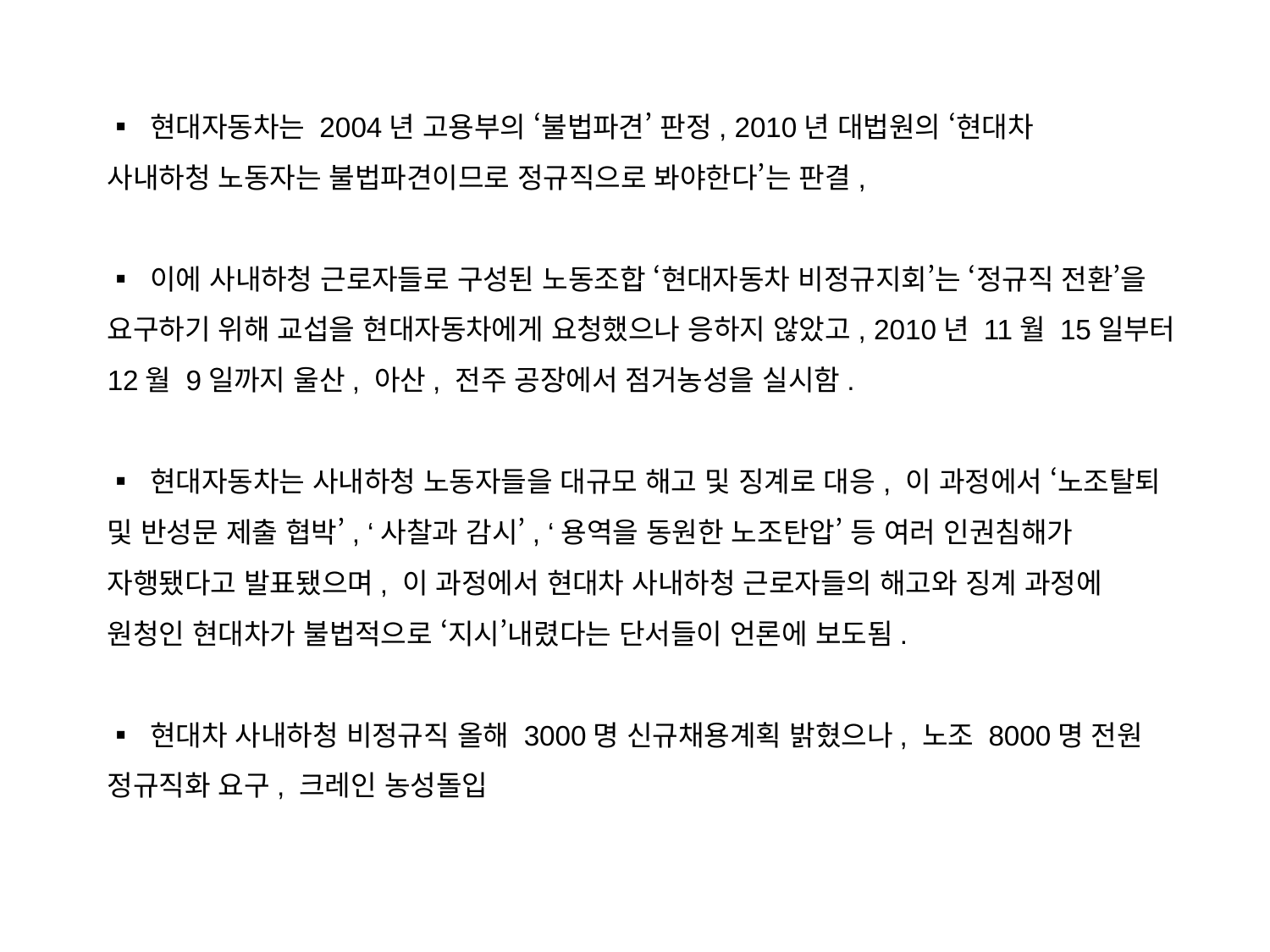

▪ 현대자동차는 2004년 고용부의 ‘불법파견’ 판정, 2010년 대법원의 ‘현대차
사내하청 노동자는 불법파견이므로 정규직으로 봐야한다’는 판결,

▪ 이에 사내하청 근로자들로 구성된 노동조합 ‘현대자동차 비정규지회’는 ‘정규직 전환’을 요구하기 위해 교섭을 현대자동차에게 요청했으나 응하지 않았고, 2010년 11월 15일부터 12월 9일까지 울산, 아산, 전주 공장에서 점거농성을 실시함.

▪ 현대자동차는 사내하청 노동자들을 대규모 해고 및 징계로 대응, 이 과정에서 ‘노조탈퇴 및 반성문 제출 협박’, ‘사찰과 감시’, ‘용역을 동원한 노조탄압’ 등 여러 인권침해가 자행됐다고 발표됐으며, 이 과정에서 현대차 사내하청 근로자들의 해고와 징계 과정에 원청인 현대차가 불법적으로 ‘지시’내렸다는 단서들이 언론에 보도됨.

▪ 현대차 사내하청 비정규직 올해 3000명 신규채용계획 밝혔으나, 노조 8000명 전원 정규직화 요구, 크레인 농성돌입